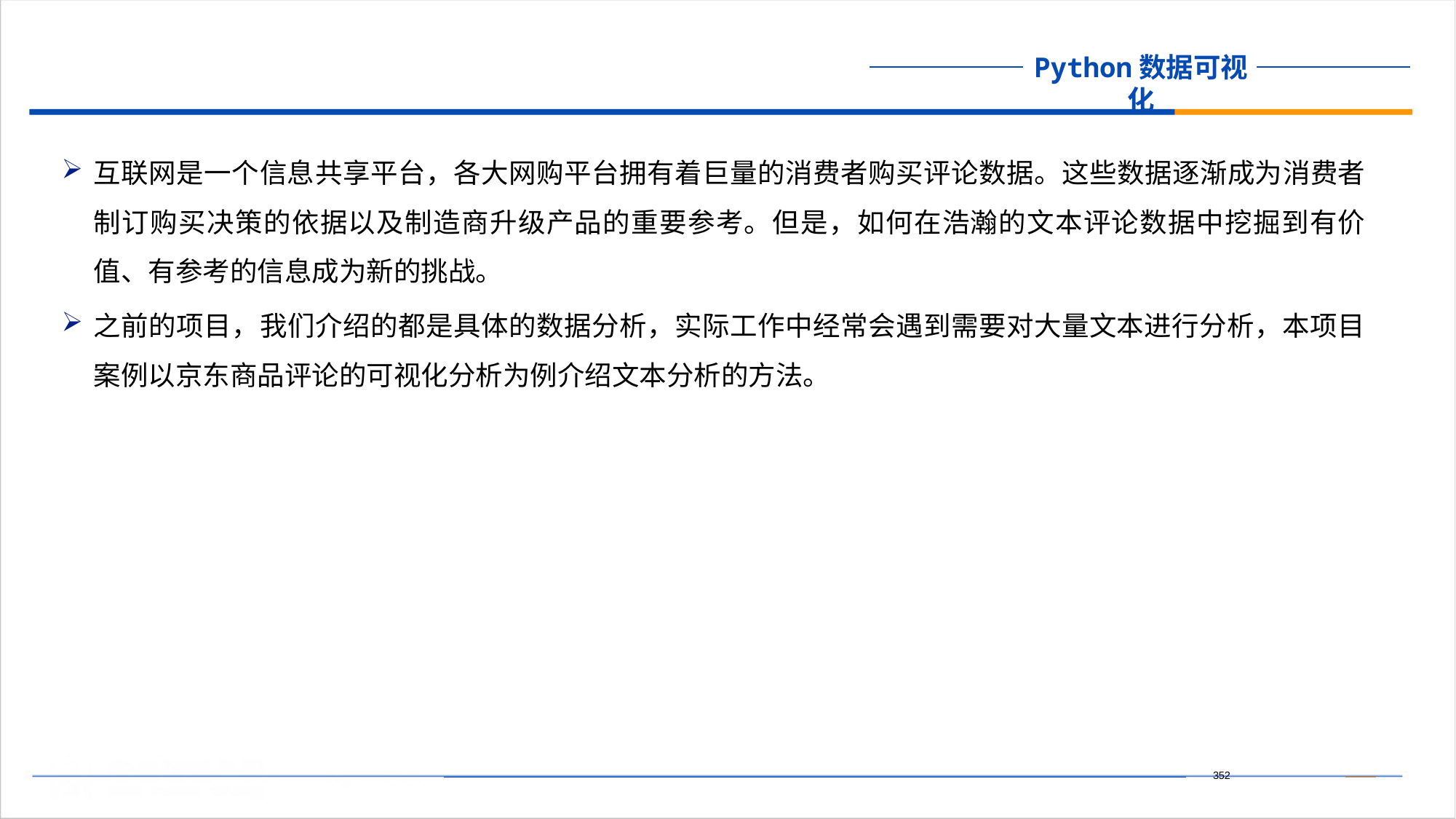

互联网是一个信息共享平台，各大网购平台拥有着巨量的消费者购买评论数据。这些数据逐渐成为消费者制订购买决策的依据以及制造商升级产品的重要参考。但是，如何在浩瀚的文本评论数据中挖掘到有价值、有参考的信息成为新的挑战。
之前的项目，我们介绍的都是具体的数据分析，实际工作中经常会遇到需要对大量文本进行分析，本项目案例以京东商品评论的可视化分析为例介绍文本分析的方法。